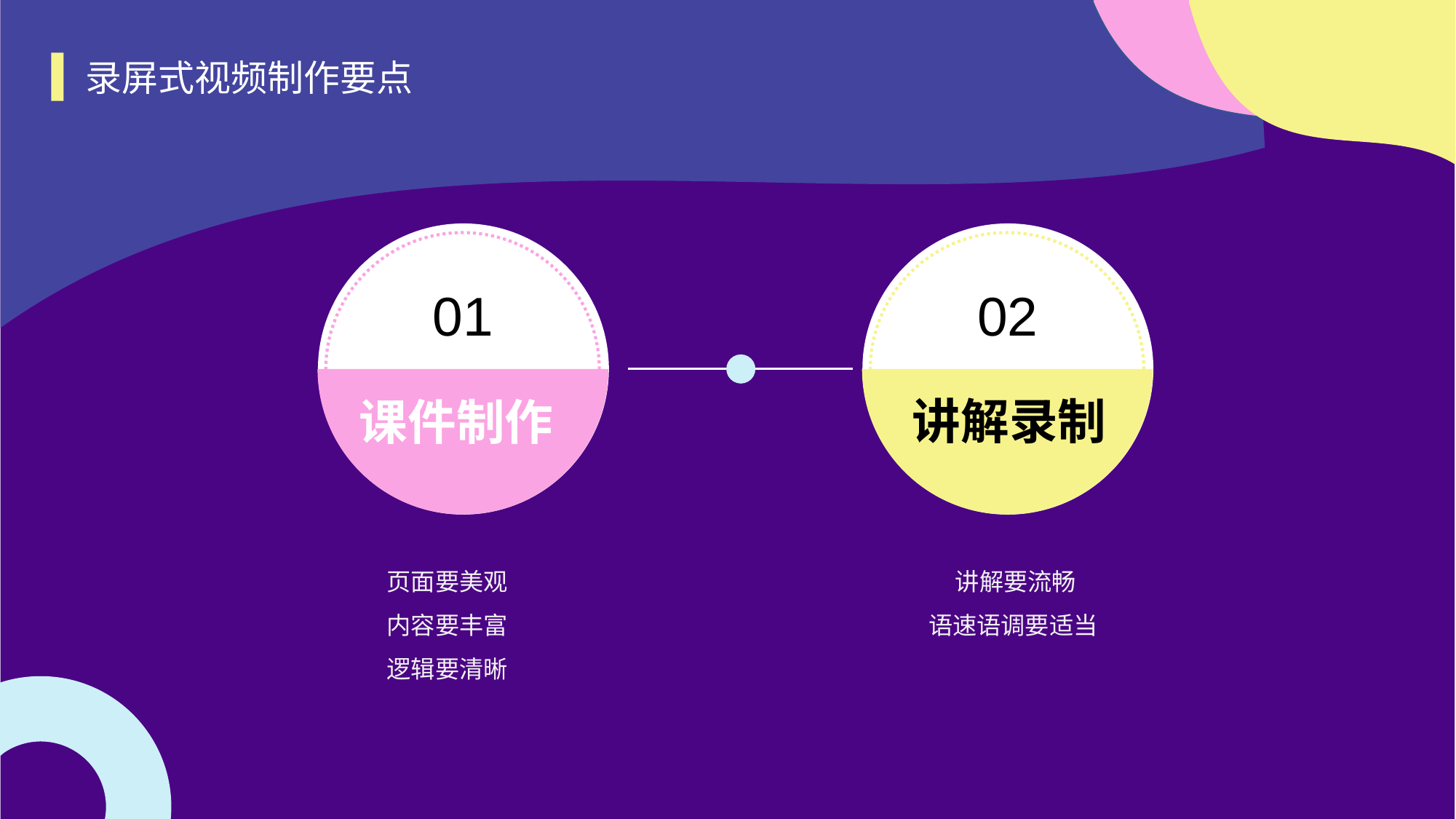

录屏式视频制作要点

01
02
讲解录制
课件制作
页面要美观
内容要丰富
逻辑要清晰
讲解要流畅
语速语调要适当